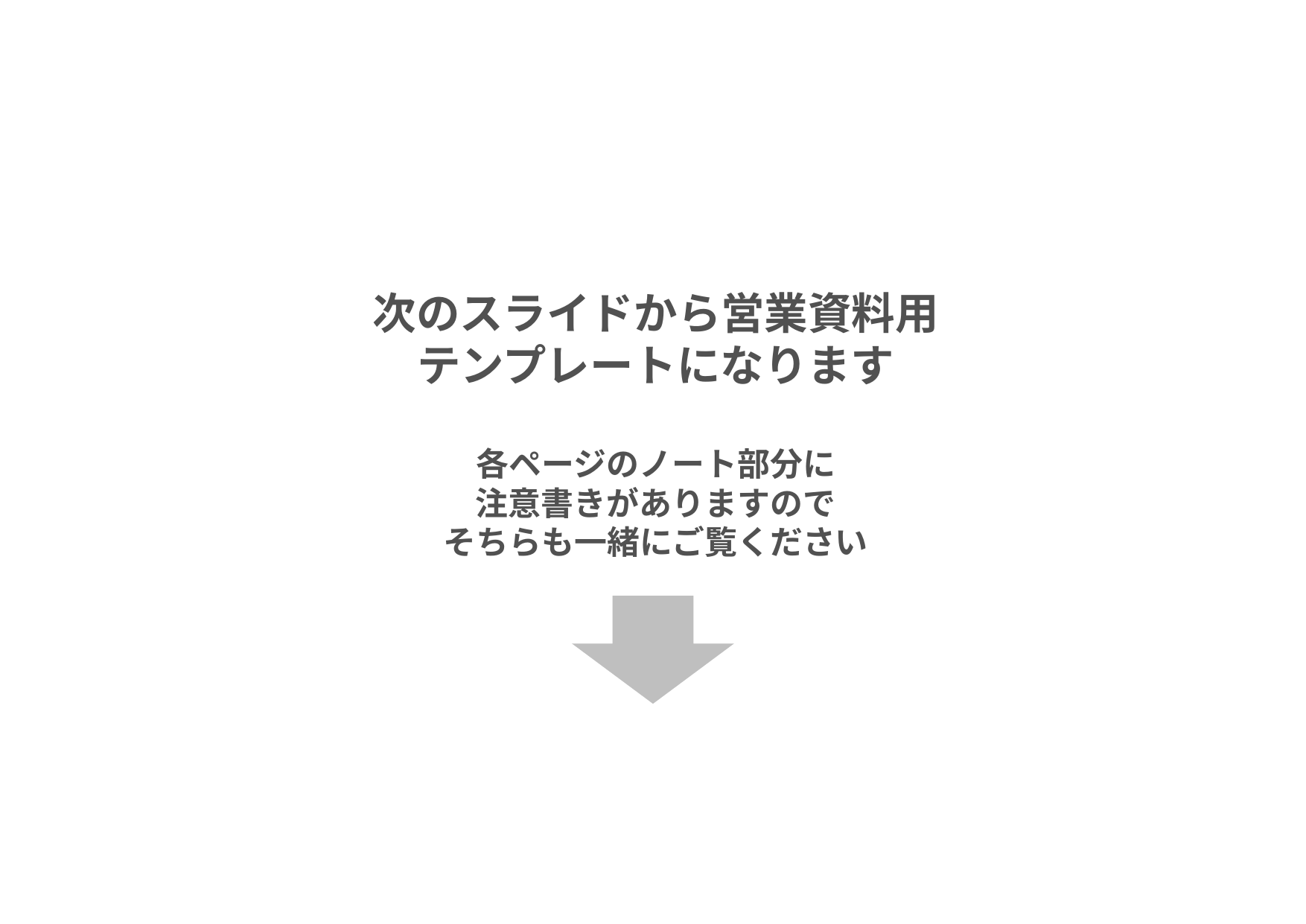

次のスライドから営業資料用
テンプレートになります
各ページのノート部分に
注意書きがありますので
そちらも一緒にご覧ください